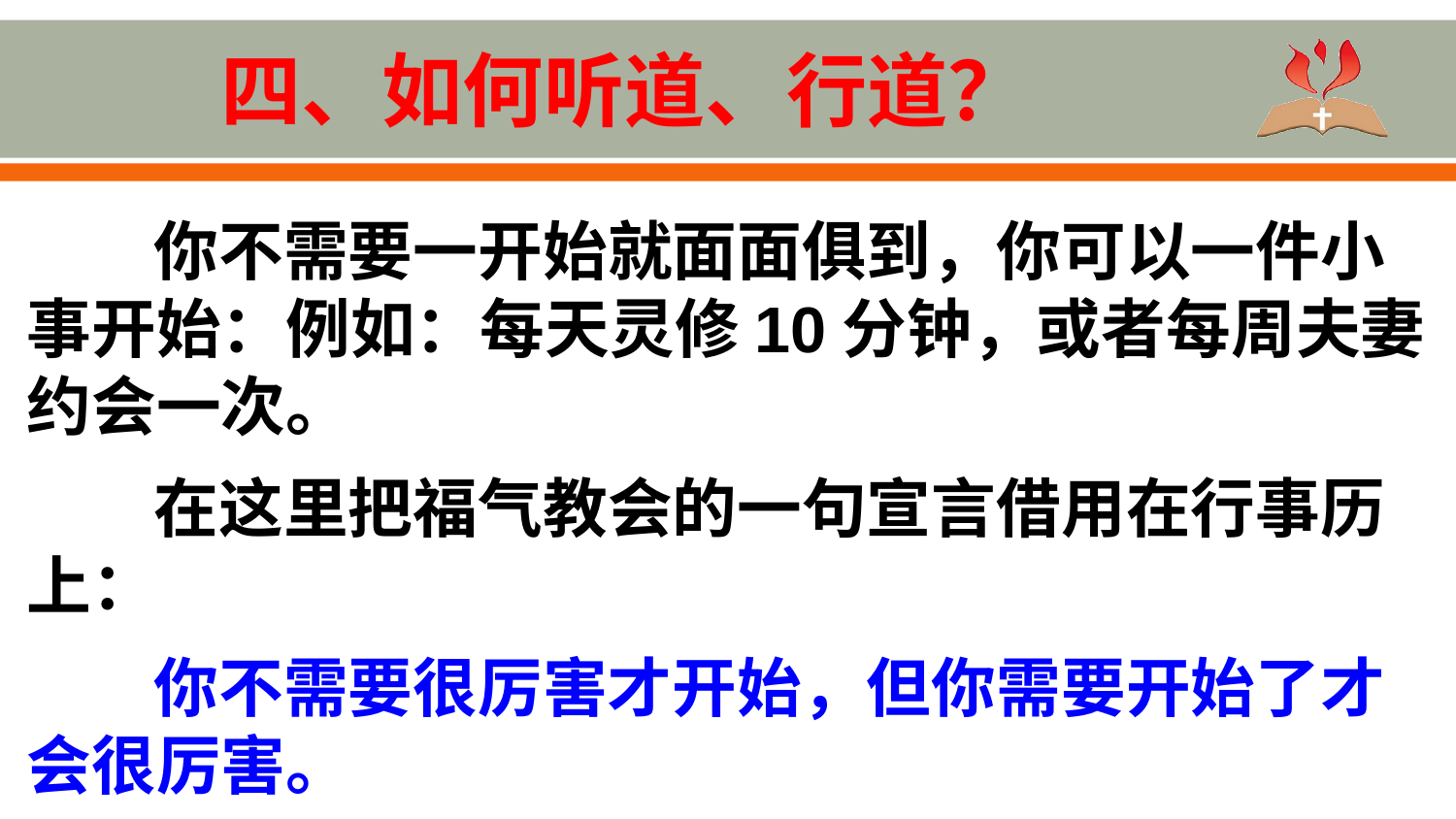

# 四、如何听道、行道？
你不需要一开始就面面俱到，你可以一件小事开始：例如：每天灵修10分钟，或者每周夫妻约会一次。
在这里把福气教会的一句宣言借用在行事历上：
你不需要很厉害才开始，但你需要开始了才会很厉害。
42